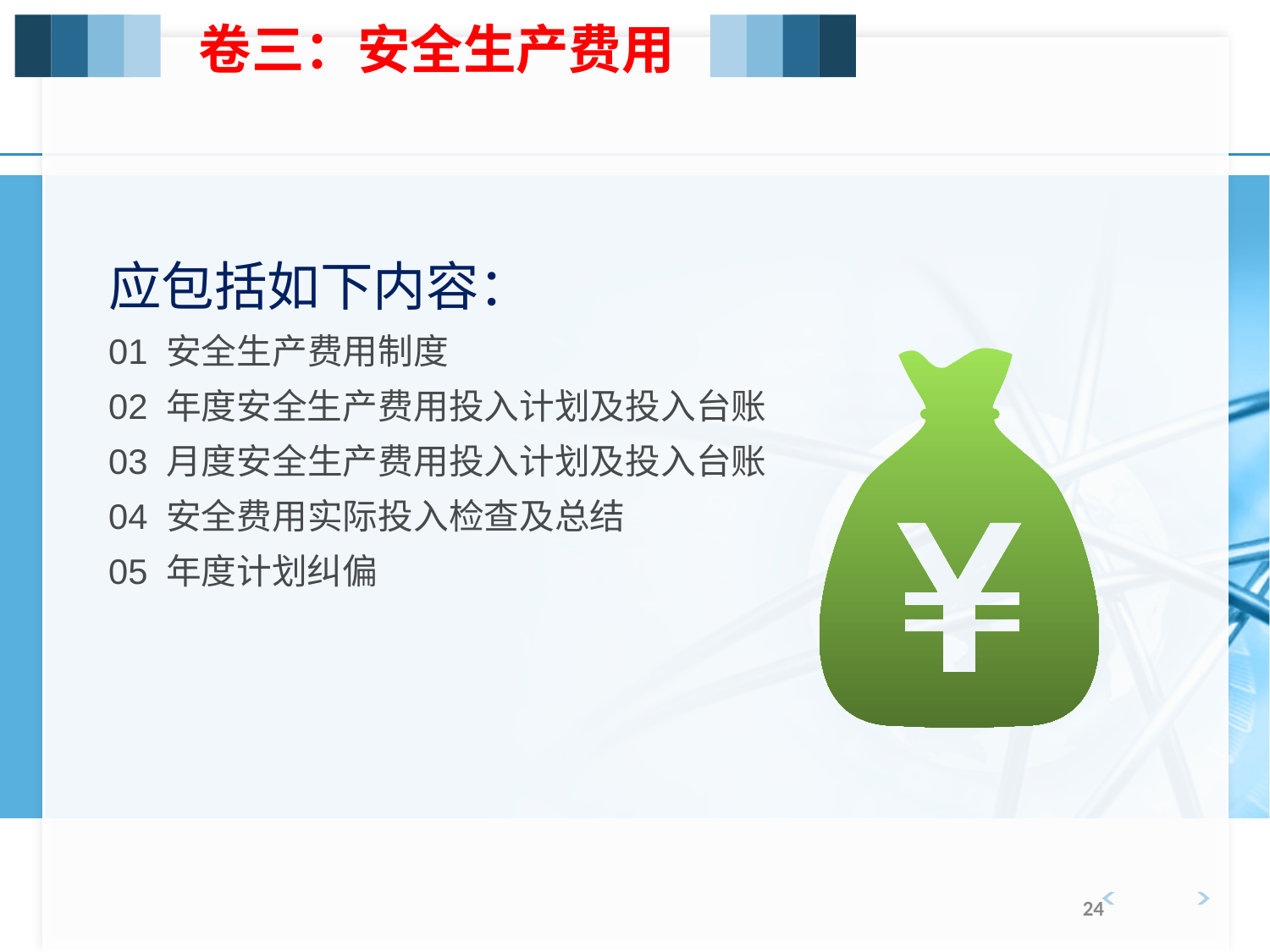

卷三：安全生产费用

应包括如下内容：
01 安全生产费用制度
02 年度安全生产费用投入计划及投入台账
03 月度安全生产费用投入计划及投入台账
04 安全费用实际投入检查及总结
05 年度计划纠偏

24